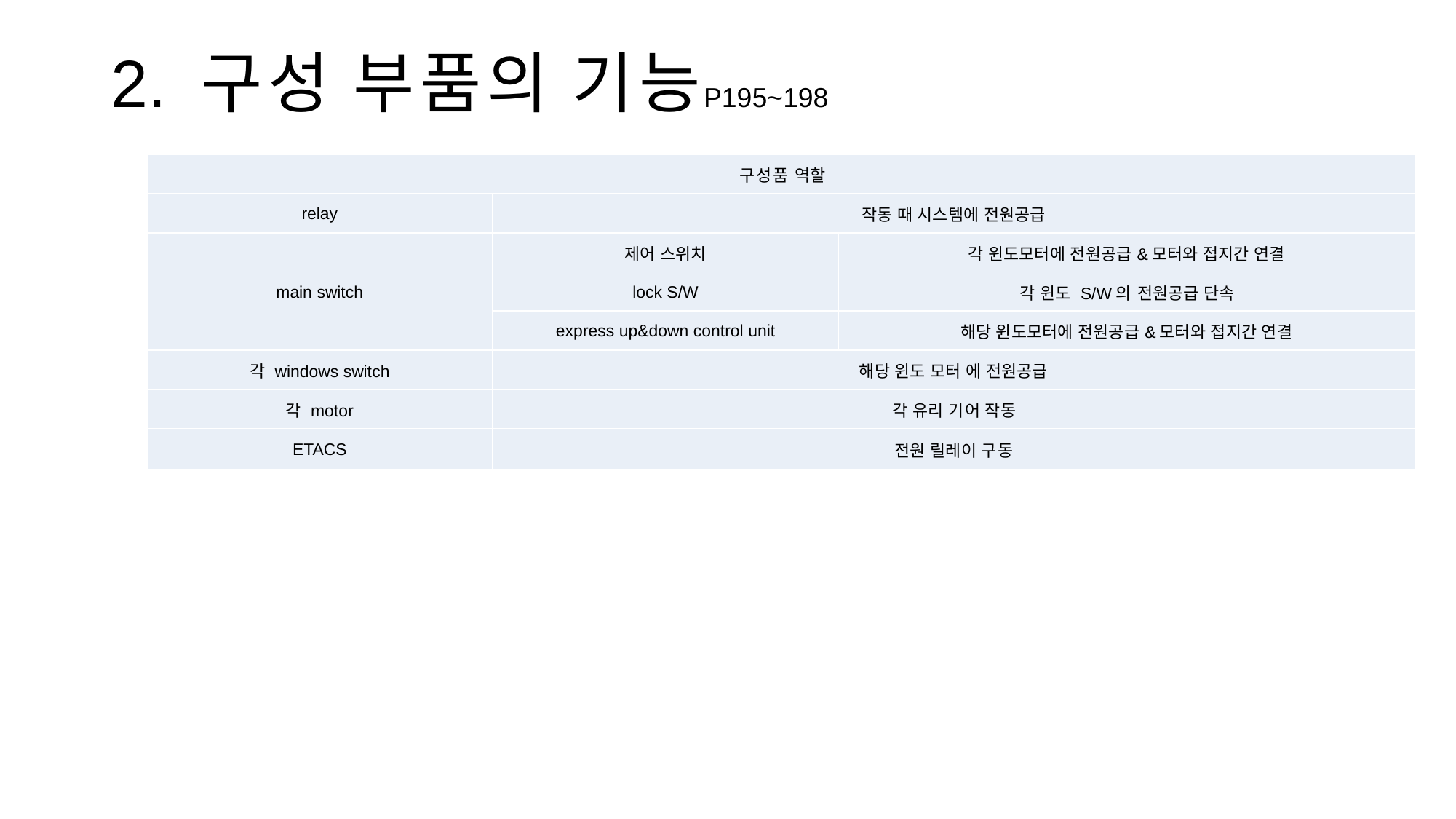

# 2. 구성 부품의 기능 P195~198
| 구성품 역할 |  |  |
| --- | --- | --- |
| relay | 작동 때 시스템에 전원공급 |  |
| main switch | 제어 스위치 | 각 윈도모터에 전원공급&모터와 접지간 연결 |
|  | lock S/W | 각 윈도 S/W의 전원공급 단속 |
|  | express up&down control unit | 해당 윈도모터에 전원공급&모터와 접지간 연결 |
| 각 windows switch | 해당 윈도 모터 에 전원공급 |  |
| 각 motor | 각 유리 기어 작동 |  |
| ETACS | 전원 릴레이 구동 |  |